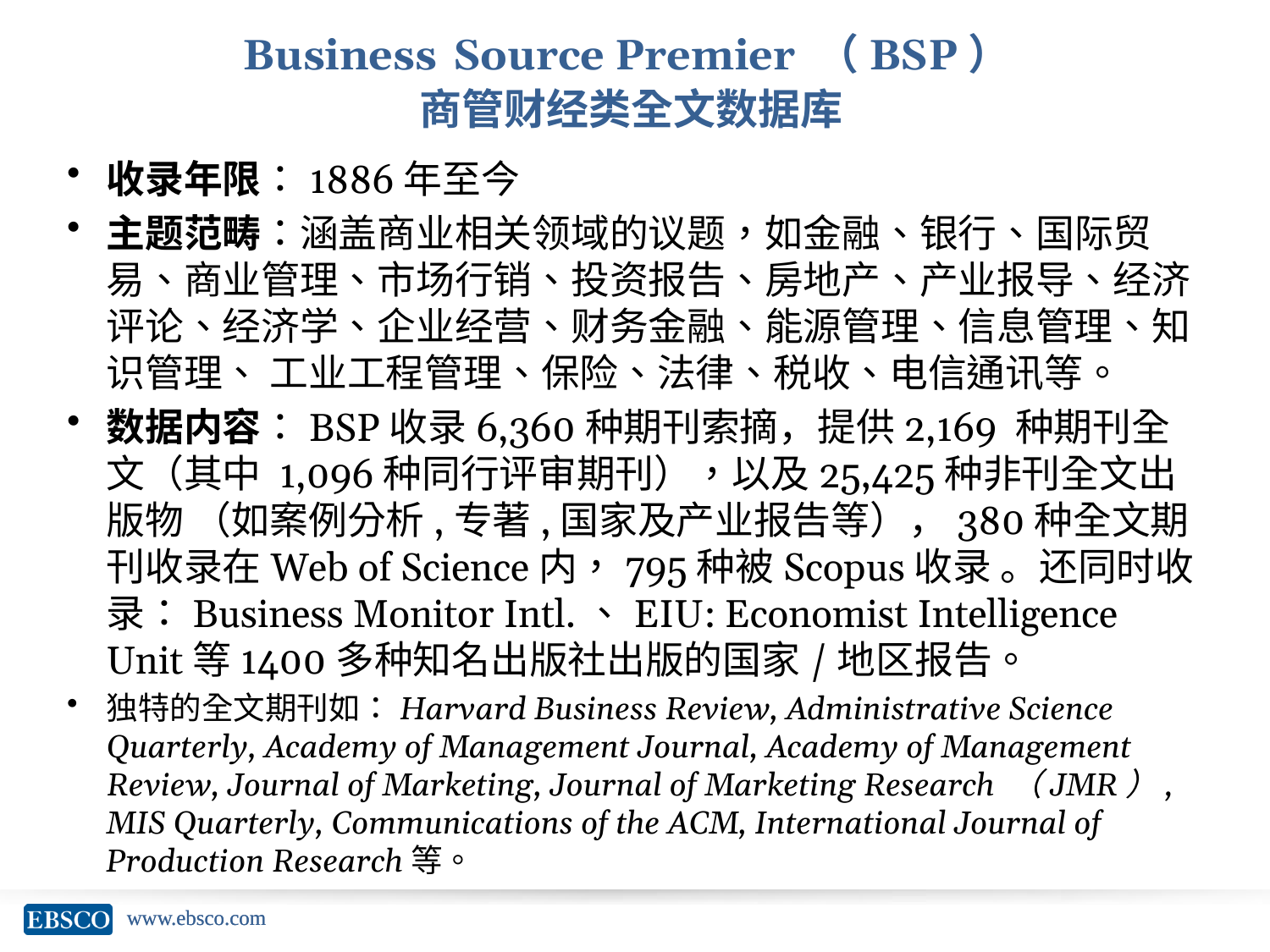

# Business Source Premier （BSP） 商管财经类全文数据库
收录年限：1886年至今
主题范畴：涵盖商业相关领域的议题，如金融、银行、国际贸易、商业管理、市场行销、投资报告、房地产、产业报导、经济评论、经济学、企业经营、财务金融、能源管理、信息管理、知识管理、 工业工程管理、保险、法律、税收、电信通讯等。
数据内容：BSP收录6,360种期刊索摘，提供2,169 种期刊全文（其中 1,096种同行评审期刊），以及25,425种非刊全文出版物 （如案例分析,专著,国家及产业报告等），380种全文期刊收录在Web of Science内，795种被Scopus收录 。还同时收录：Business Monitor Intl.、EIU: Economist Intelligence Unit等1400多种知名出版社出版的国家/地区报告。
独特的全文期刊如：Harvard Business Review, Administrative Science Quarterly, Academy of Management Journal, Academy of Management Review, Journal of Marketing, Journal of Marketing Research （JMR）, MIS Quarterly, Communications of the ACM, International Journal of Production Research等。